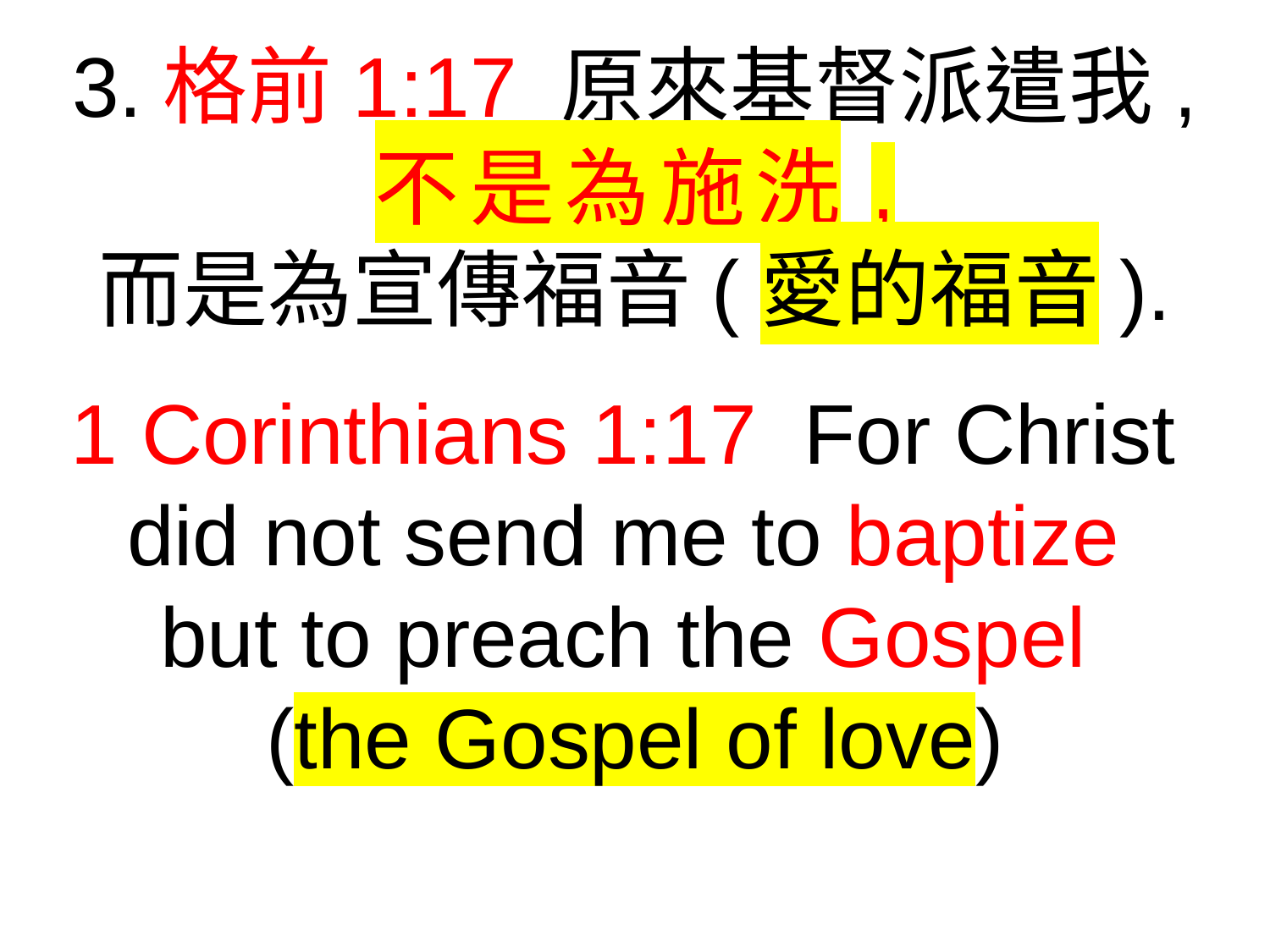

3.格前1:17 原來基督派遣我,
不是為施洗,
而是為宣傳福音(愛的福音).
1 Corinthians 1:17  For Christ
did not send me to baptize
but to preach the Gospel
(the Gospel of love)